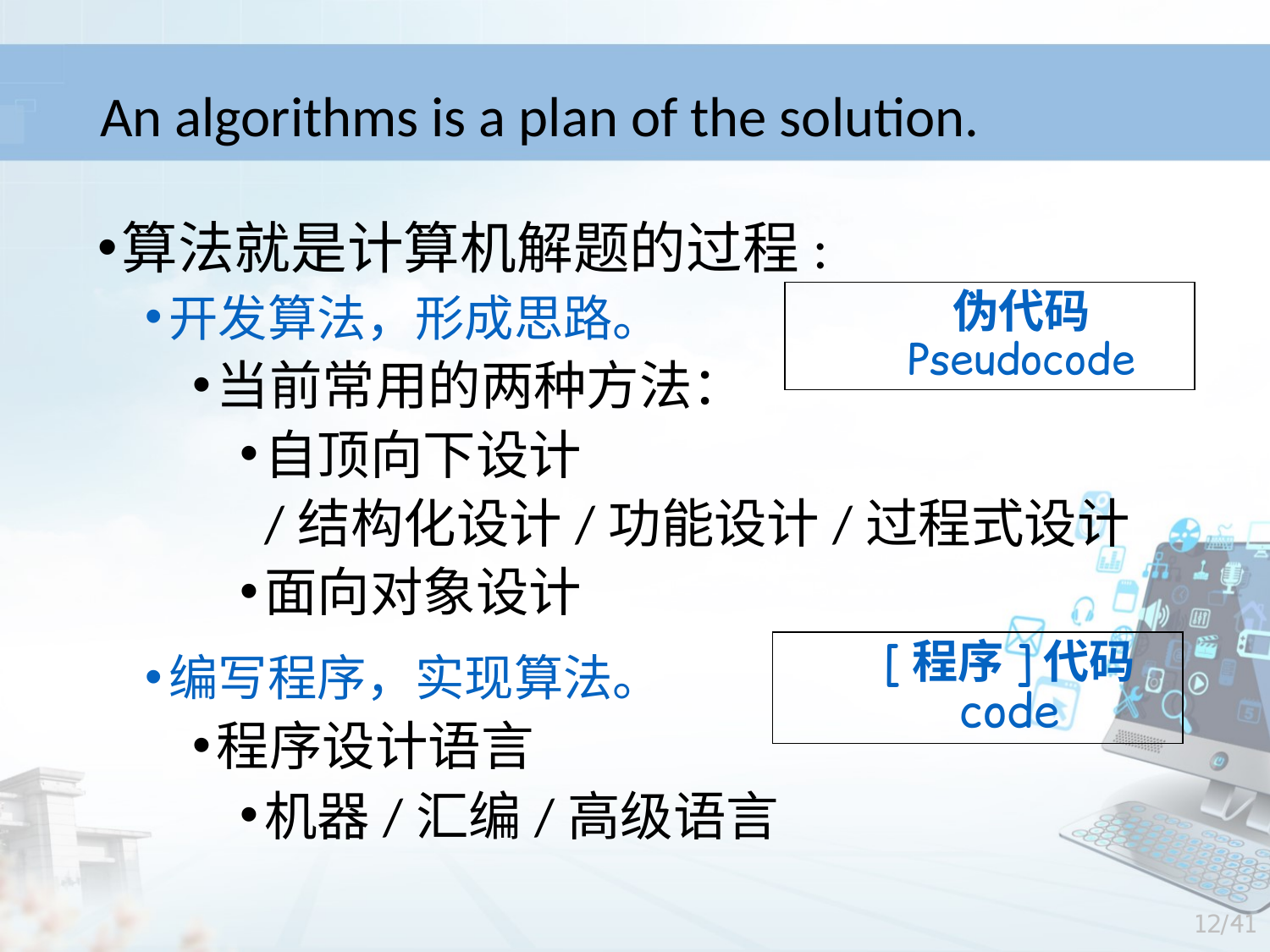

# An algorithms is a plan of the solution.
算法就是计算机解题的过程:
开发算法，形成思路。
当前常用的两种方法：
自顶向下设计
  /结构化设计/功能设计/过程式设计
面向对象设计
编写程序，实现算法。
程序设计语言
机器/汇编/高级语言
伪代码
Pseudocode
[程序]代码
code
12/41